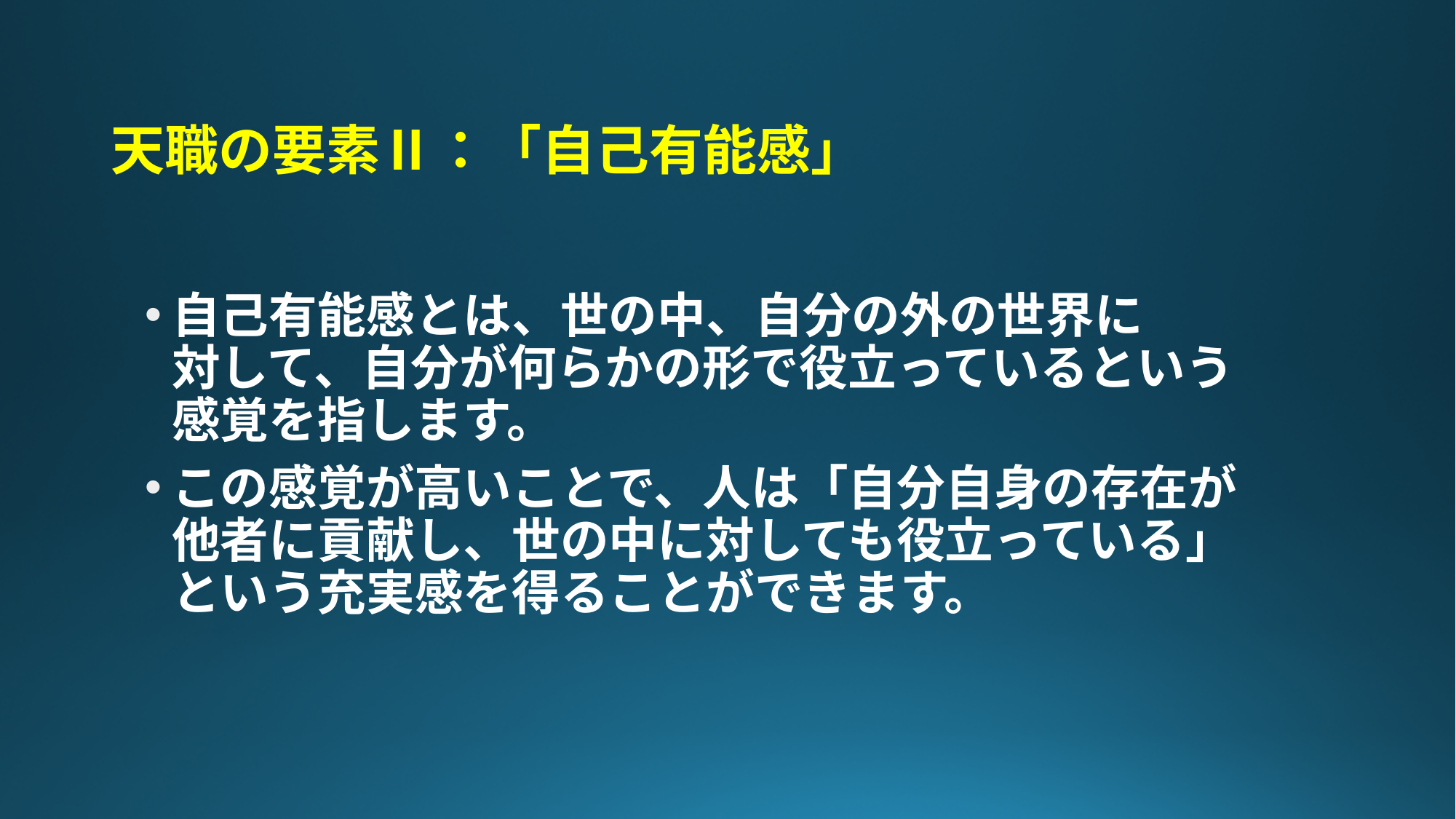

# 天職の要素Ⅱ：「自己有能感」
自己有能感とは、世の中、自分の外の世界に　　　　対して、自分が何らかの形で役立っているという　　感覚を指します。
この感覚が高いことで、人は「自分自身の存在が　　他者に貢献し、世の中に対しても役立っている」　　という充実感を得ることができます。